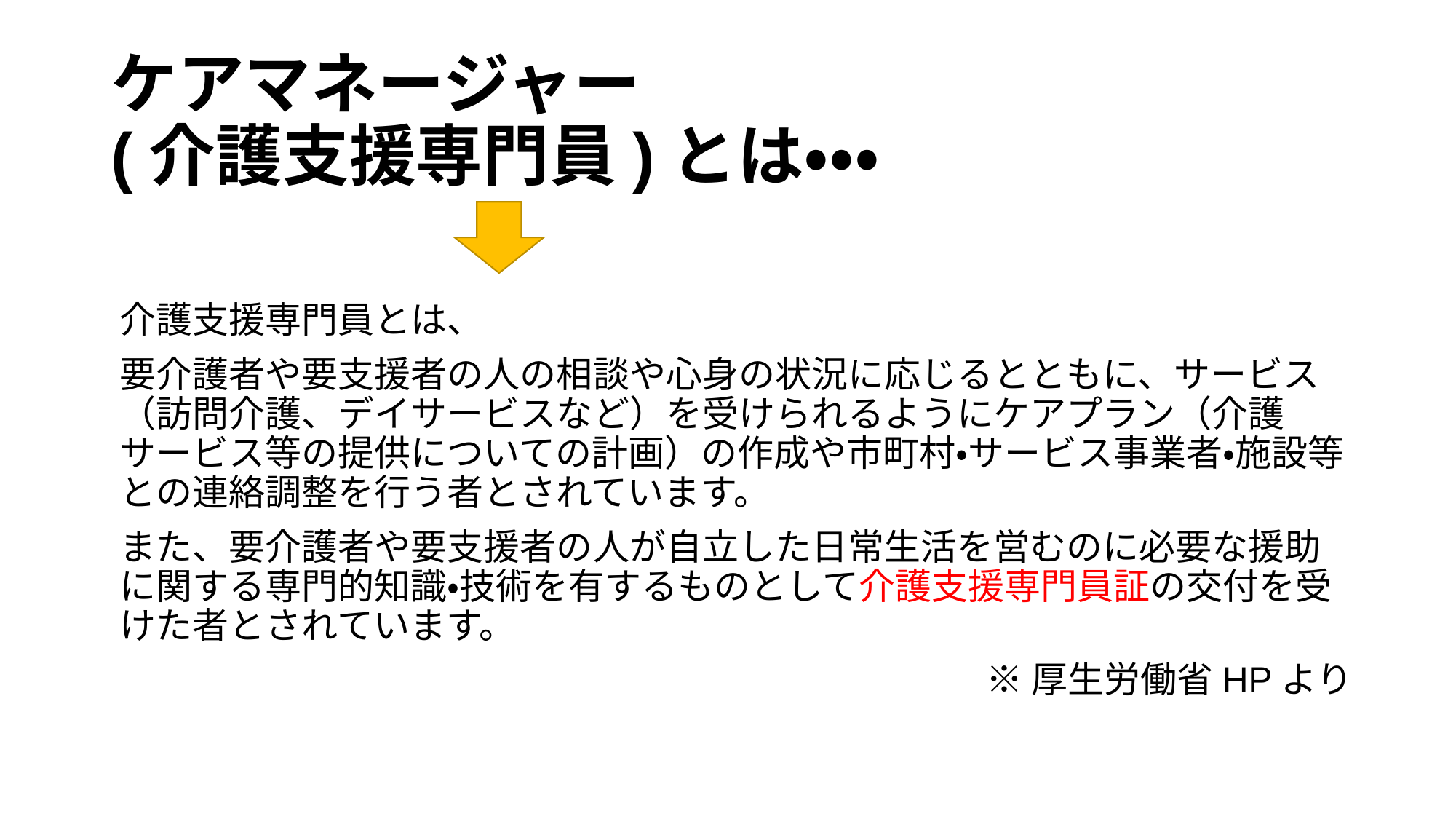

# ケアマネージャー (介護支援専門員)とは・・・

介護支援専門員とは、
要介護者や要支援者の人の相談や心身の状況に応じるとともに、サービス（訪問介護、デイサービスなど）を受けられるようにケアプラン（介護サービス等の提供についての計画）の作成や市町村・サービス事業者・施設等との連絡調整を行う者とされています。
また、要介護者や要支援者の人が自立した日常生活を営むのに必要な援助に関する専門的知識・技術を有するものとして介護支援専門員証の交付を受けた者とされています。
※厚生労働省HPより